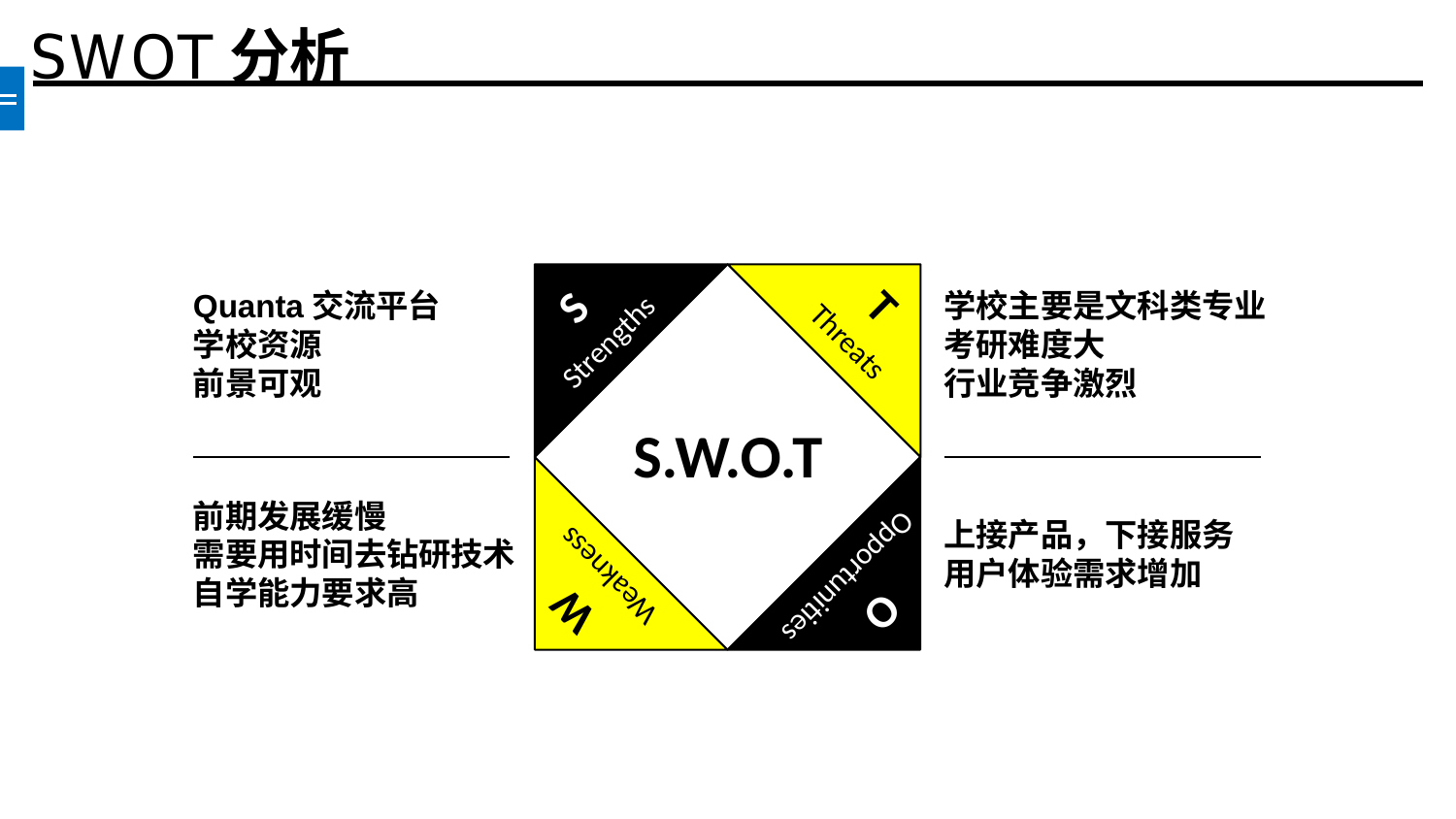

SWOT分析
10

T
S
学校主要是文科类专业
考研难度大
行业竞争激烈
Quanta交流平台
学校资源
前景可观
Strengths
Threats
S.W.O.T

前期发展缓慢
需要用时间去钻研技术
自学能力要求高
上接产品，下接服务
用户体验需求增加
Weakness
Opportunities
W
O